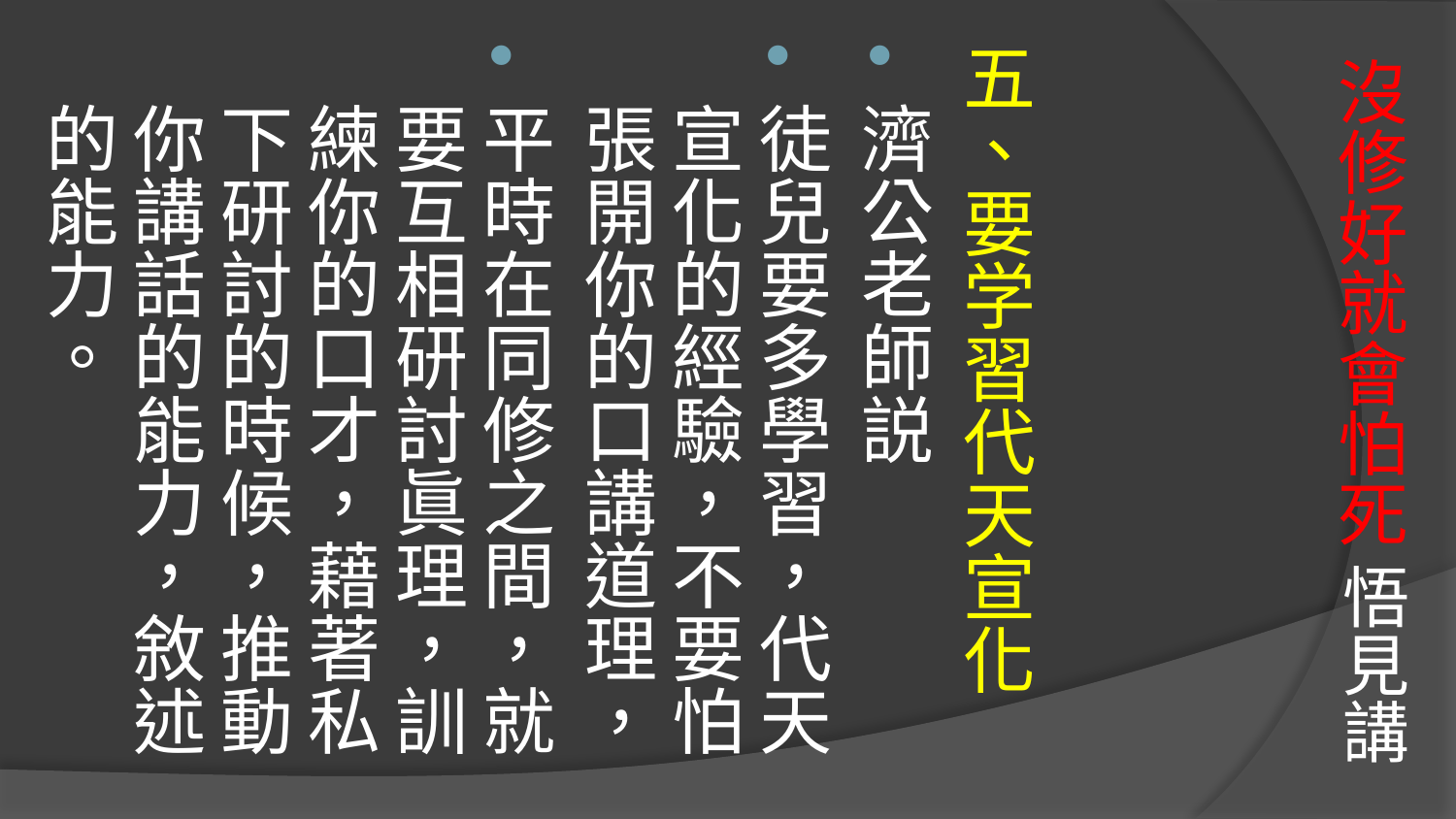

五、要学習代天宣化
濟公老師説
徒兒要多學習，代天宣化的經驗，不要怕張開你的口講道理，
平時在同修之間，就要互相研討眞理，訓練你的口才，藉著私下研討的時候，推動你講話的能力，敘述的能力。
# 沒修好就會怕死 悟見講